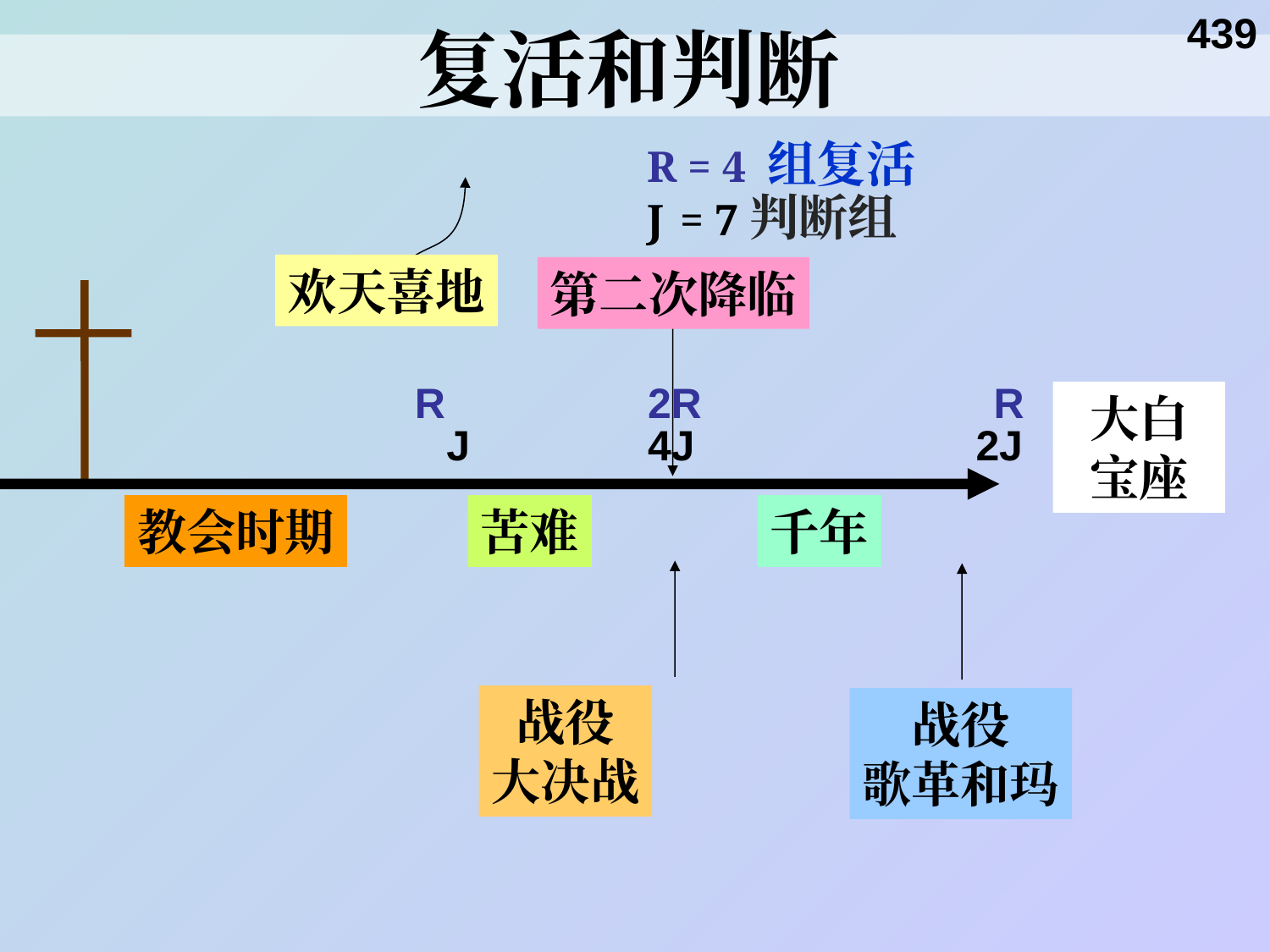

439
# 复活和判断

R = 4 组复活
J  = 7判断组
欢天喜地
第二次降临

R
2R
R
大白
宝座
J
4J
2J

教会时期
苦难
千年

战役
大决战
战役
歌革和玛